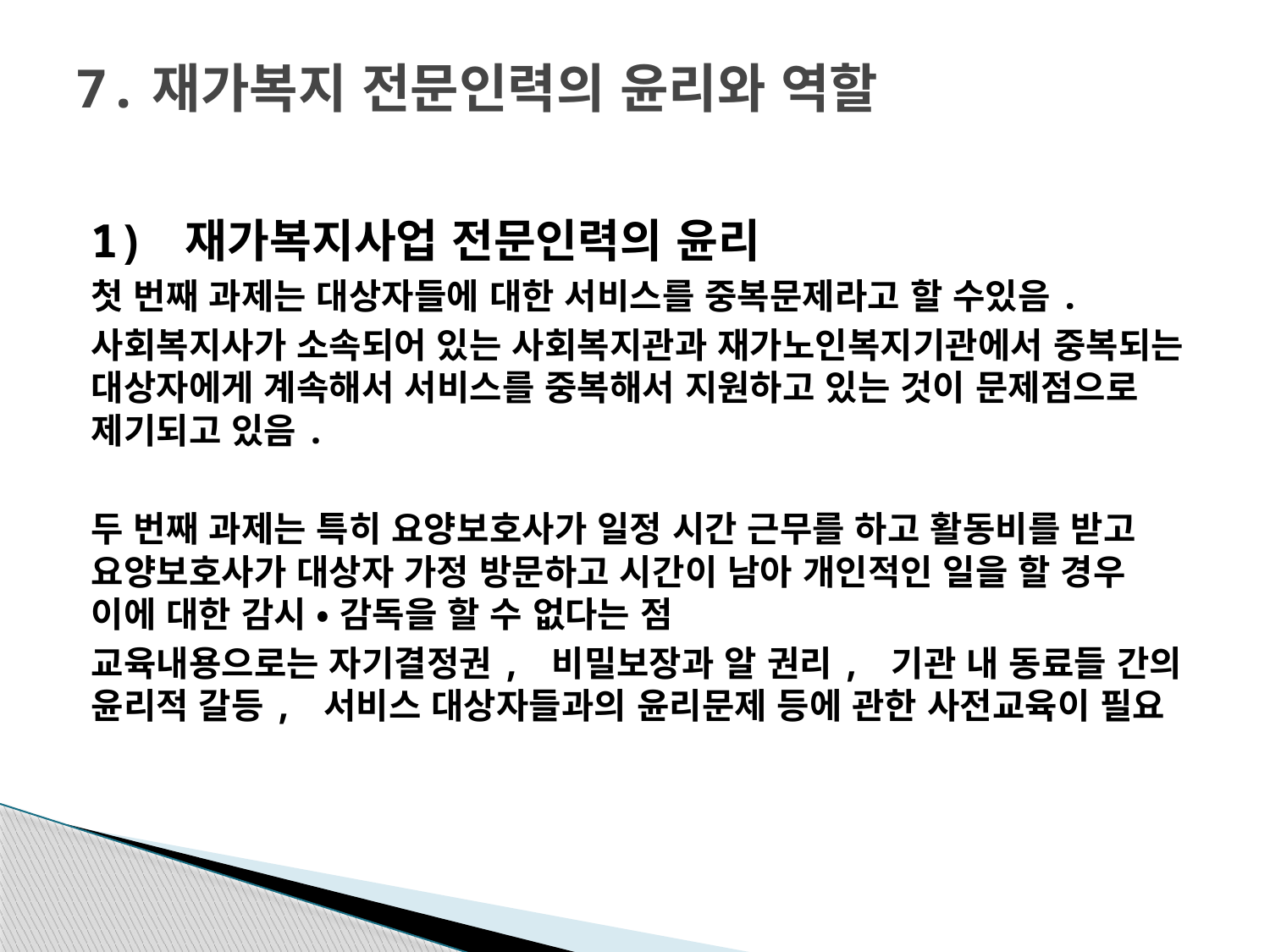

# 7.재가복지 전문인력의 윤리와 역할
1) 재가복지사업 전문인력의 윤리
첫 번째 과제는 대상자들에 대한 서비스를 중복문제라고 할 수있음.
사회복지사가 소속되어 있는 사회복지관과 재가노인복지기관에서 중복되는 대상자에게 계속해서 서비스를 중복해서 지원하고 있는 것이 문제점으로 제기되고 있음.

두 번째 과제는 특히 요양보호사가 일정 시간 근무를 하고 활동비를 받고 요양보호사가 대상자 가정 방문하고 시간이 남아 개인적인 일을 할 경우 이에 대한 감시 • 감독을 할 수 없다는 점
교육내용으로는 자기결정권, 비밀보장과 알 권리, 기관 내 동료들 간의 윤리적 갈등, 서비스 대상자들과의 윤리문제 등에 관한 사전교육이 필요